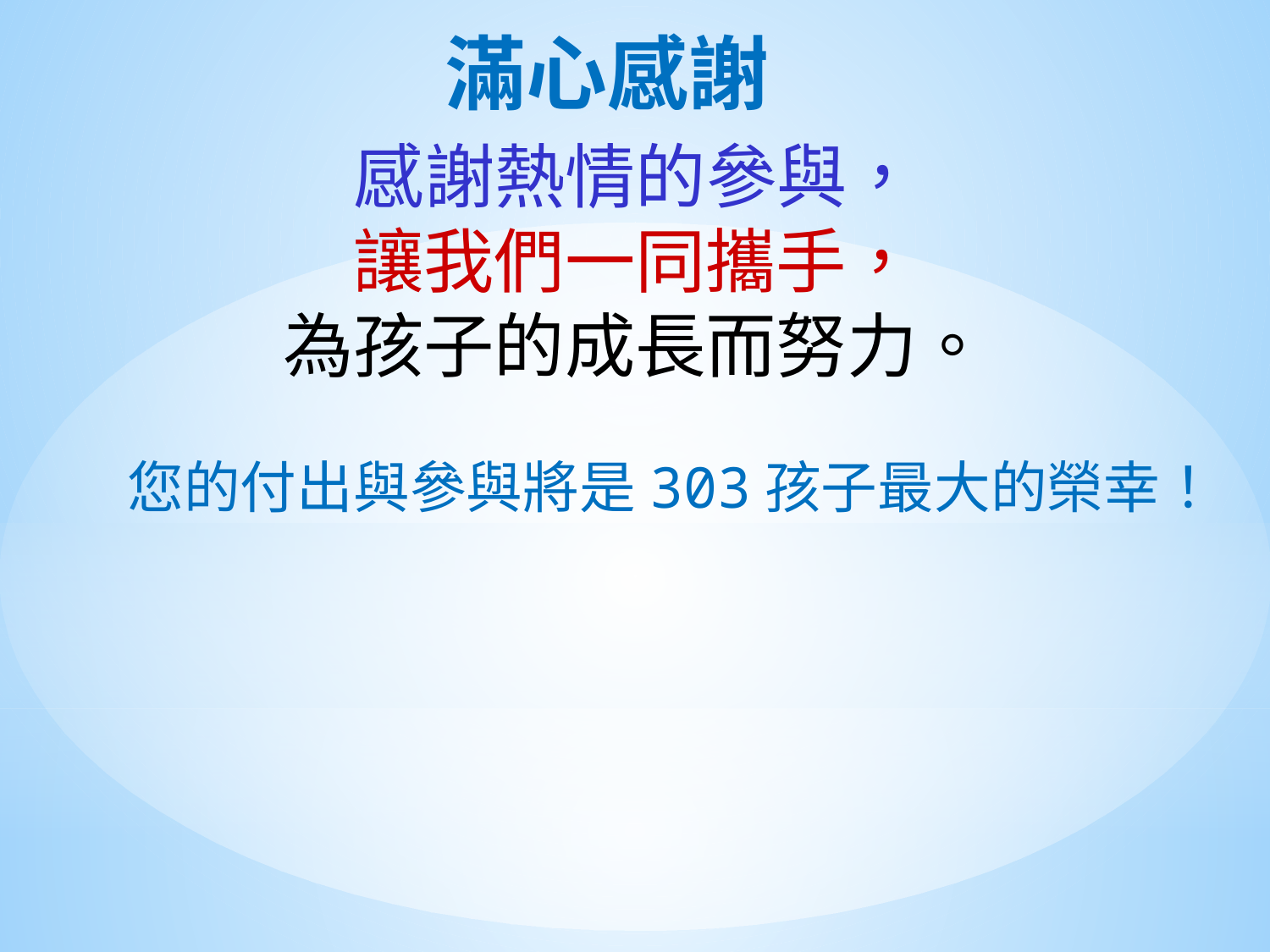

# 滿心感謝
 感謝熱情的參與，
讓我們一同攜手，
為孩子的成長而努力。

您的付出與參與將是303孩子最大的榮幸！